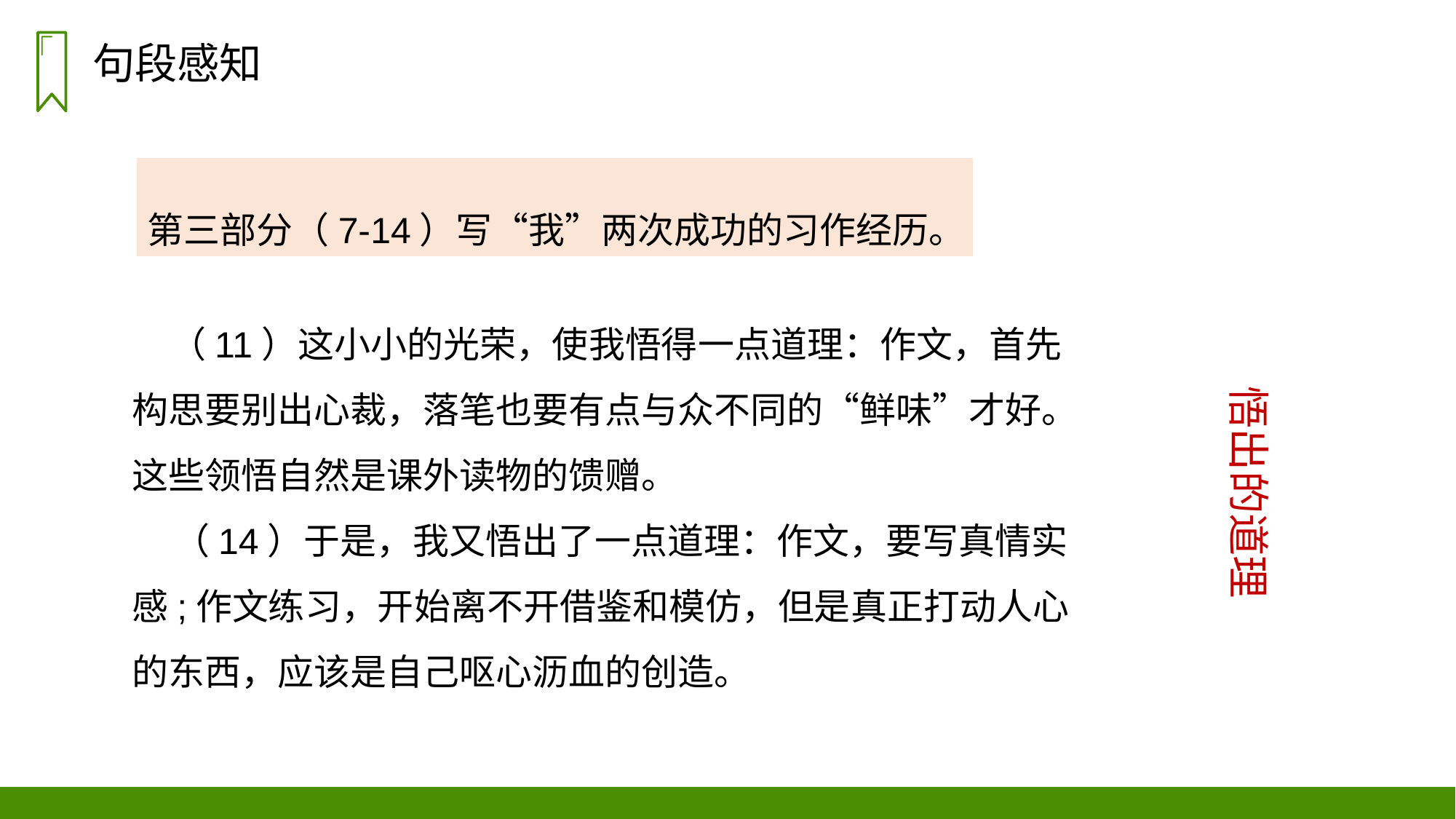

句段感知
第三部分（7-14）写“我”两次成功的习作经历。
    （11）这小小的光荣，使我悟得一点道理：作文，首先构思要别出心裁，落笔也要有点与众不同的“鲜味”才好。这些领悟自然是课外读物的馈赠。
    （14）于是，我又悟出了一点道理：作文，要写真情实感;作文练习，开始离不开借鉴和模仿，但是真正打动人心的东西，应该是自己呕心沥血的创造。
悟出的道理